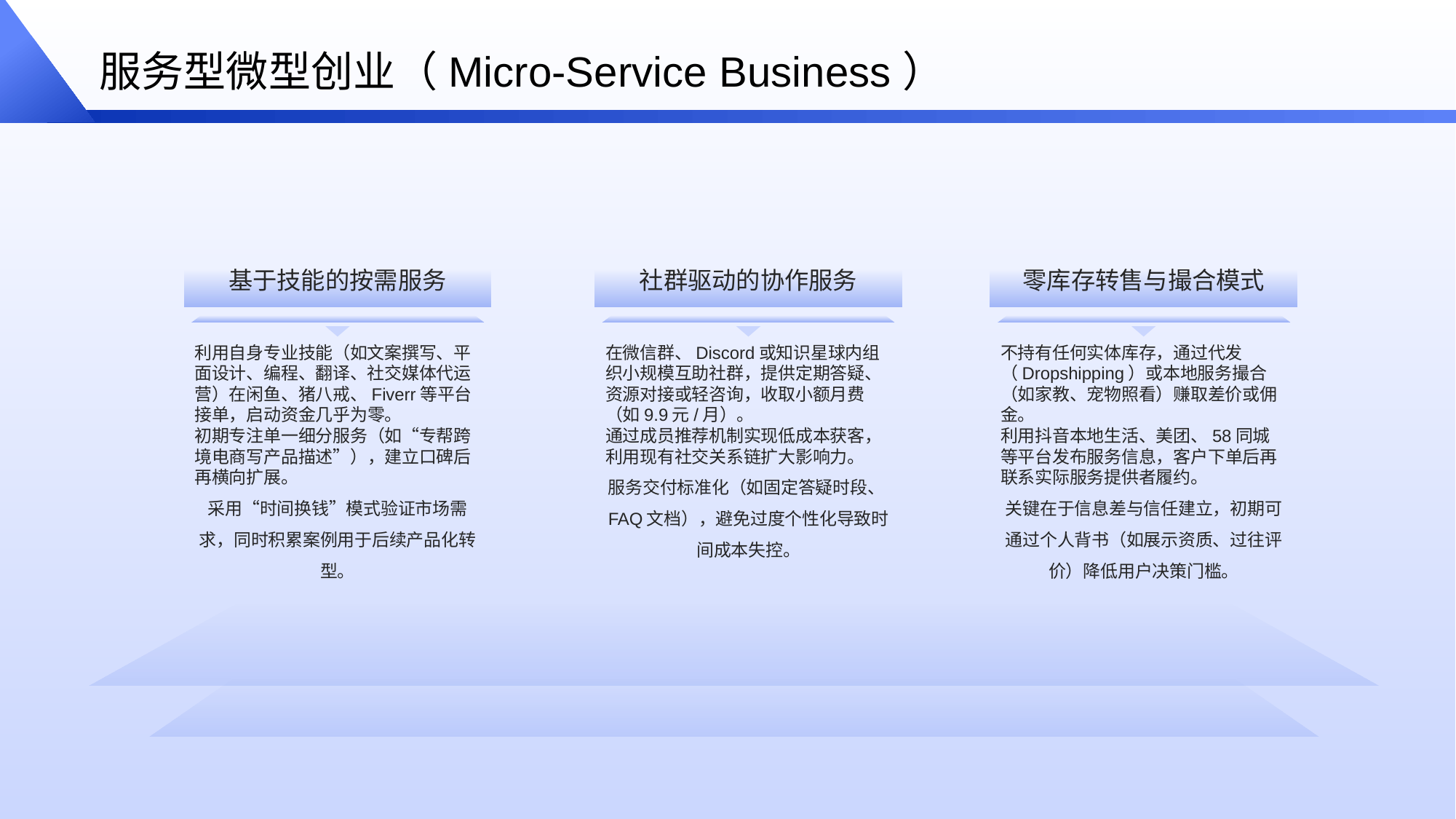

服务型微型创业（Micro-Service Business）
基于技能的按需服务
社群驱动的协作服务
零库存转售与撮合模式

利用自身专业技能（如文案撰写、平面设计、编程、翻译、社交媒体代运营）在闲鱼、猪八戒、Fiverr等平台接单，启动资金几乎为零。
初期专注单一细分服务（如“专帮跨境电商写产品描述”），建立口碑后再横向扩展。
采用“时间换钱”模式验证市场需求，同时积累案例用于后续产品化转型。
在微信群、Discord或知识星球内组织小规模互助社群，提供定期答疑、资源对接或轻咨询，收取小额月费（如9.9元/月）。
通过成员推荐机制实现低成本获客，利用现有社交关系链扩大影响力。
服务交付标准化（如固定答疑时段、FAQ文档），避免过度个性化导致时间成本失控。
不持有任何实体库存，通过代发（Dropshipping）或本地服务撮合（如家教、宠物照看）赚取差价或佣金。
利用抖音本地生活、美团、58同城等平台发布服务信息，客户下单后再联系实际服务提供者履约。
关键在于信息差与信任建立，初期可通过个人背书（如展示资质、过往评价）降低用户决策门槛。